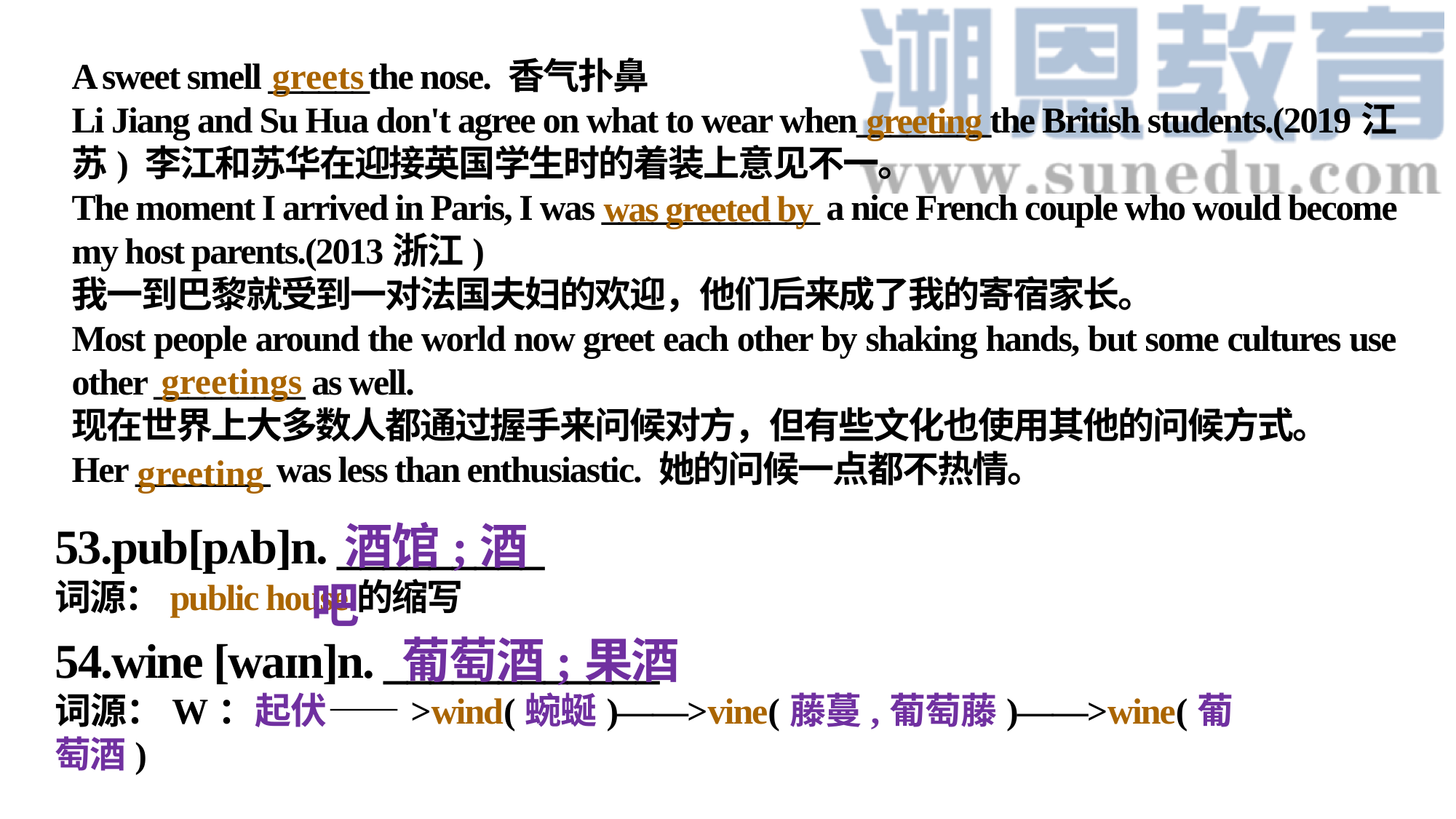

A sweet smell ______the nose. 香气扑鼻
Li Jiang and Su Hua don't agree on what to wear when________the British students.(2019江苏) 李江和苏华在迎接英国学生时的着装上意见不一。
The moment I arrived in Paris, I was _____________ a nice French couple who would become my host parents.(2013浙江)
我一到巴黎就受到一对法国夫妇的欢迎，他们后来成了我的寄宿家长。
Most people around the world now greet each other by shaking hands, but some cultures use other _________ as well.
现在世界上大多数人都通过握手来问候对方，但有些文化也使用其他的问候方式。
Her ________ was less than enthusiastic. 她的问候一点都不热情。
 greets
 greeting
 was greeted by
 greetings
 greeting
53.pub[pʌb]n. _________
词源：public house的缩写
  酒馆;酒吧
54.wine [waɪn]n. ____________
词源：W：起伏——>wind(蜿蜒)——>vine(藤蔓,葡萄藤)——>wine(葡萄酒)
 葡萄酒;果酒